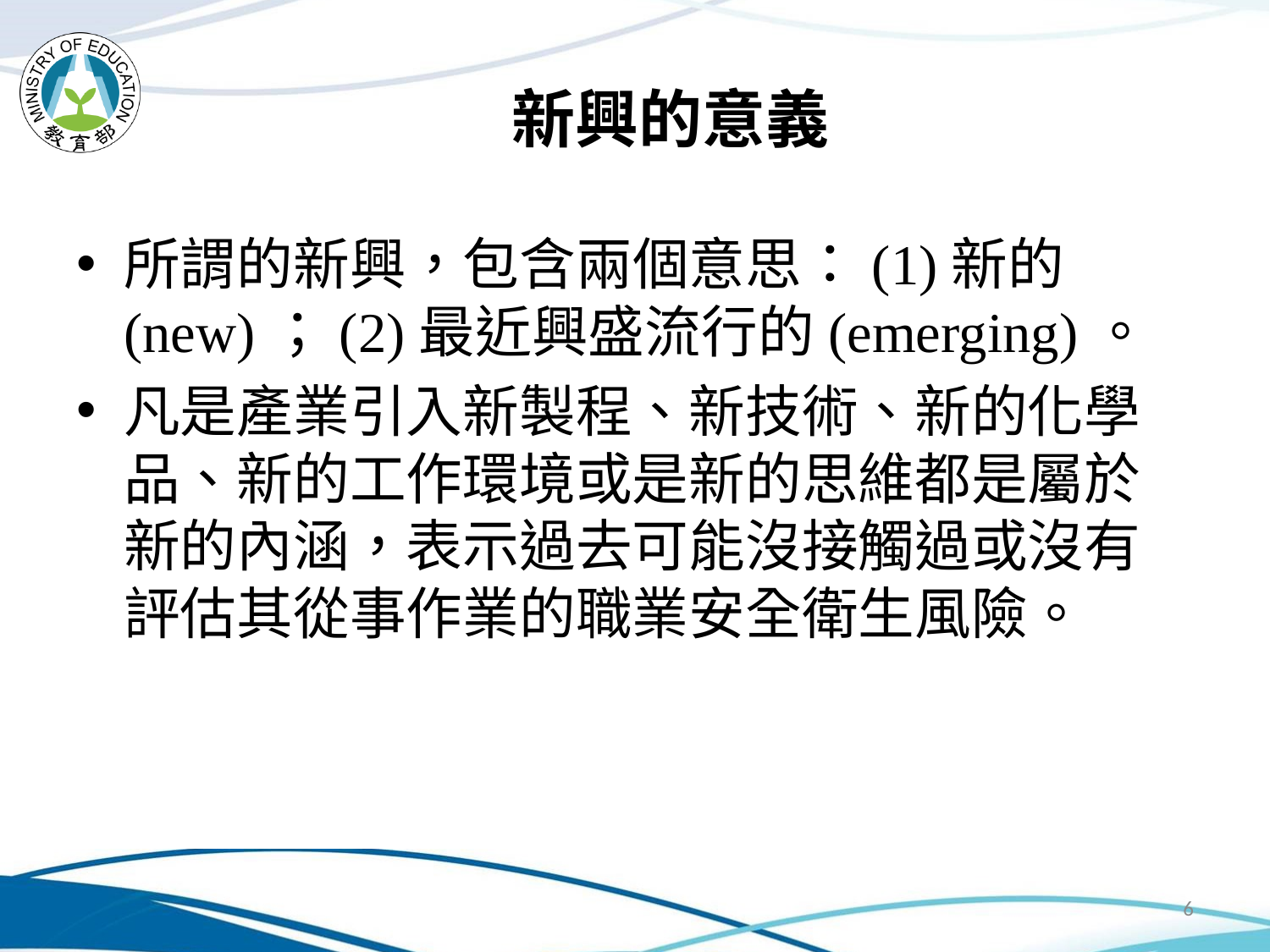

# 新興的意義
所謂的新興，包含兩個意思：(1)新的(new)；(2)最近興盛流行的(emerging)。
凡是產業引入新製程、新技術、新的化學品、新的工作環境或是新的思維都是屬於新的內涵，表示過去可能沒接觸過或沒有評估其從事作業的職業安全衛生風險。
6